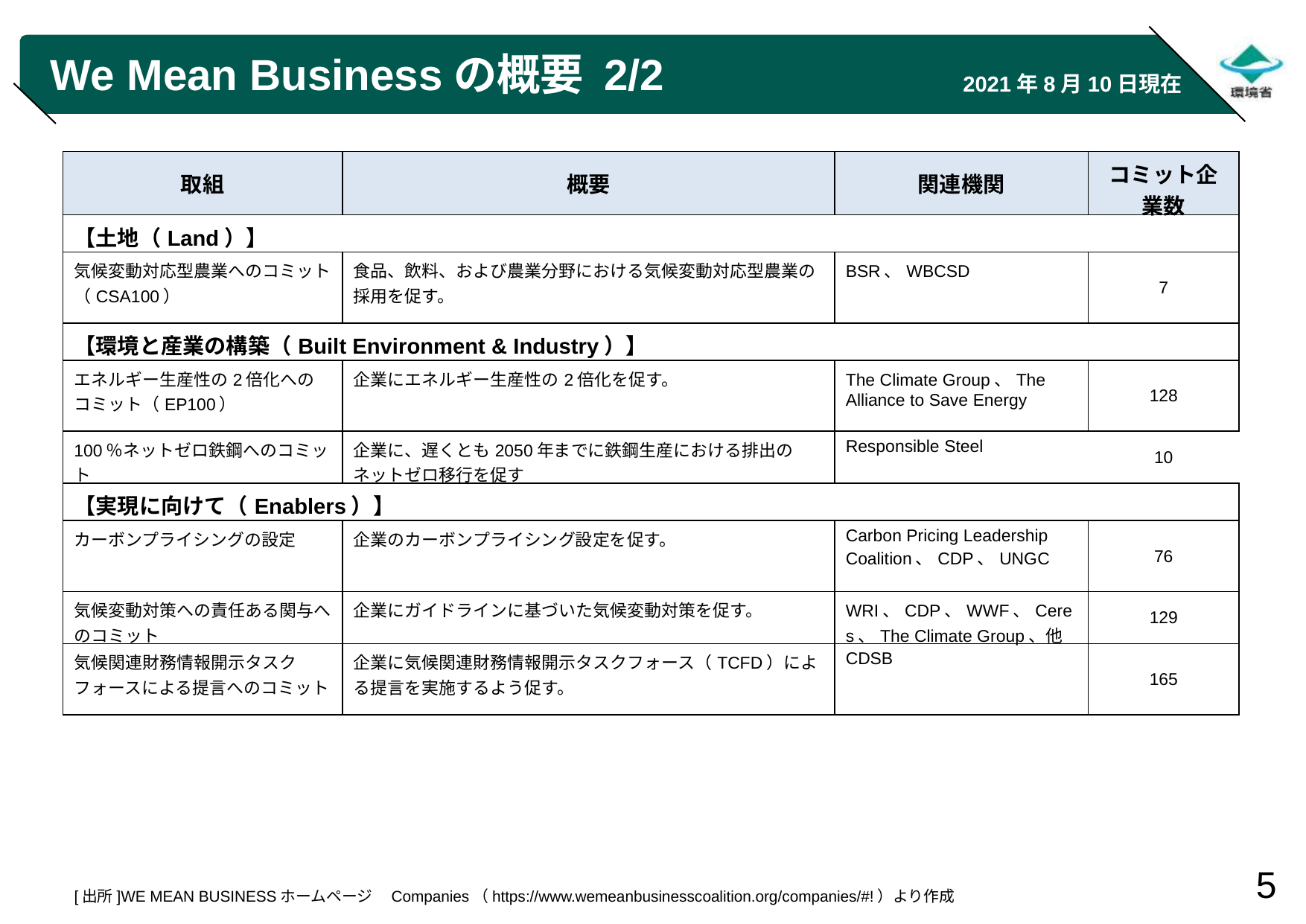

# We Mean Businessの概要 2/2
2021年8月10日現在
| 取組 | 概要 | 関連機関 | コミット企業数 |
| --- | --- | --- | --- |
| 【土地（Land）】 |  |  |  |
| 気候変動対応型農業へのコミット（CSA100） | 食品、飲料、および農業分野における気候変動対応型農業の採用を促す。 | BSR、WBCSD | 7 |
| 【環境と産業の構築（Built Environment & Industry）】 |  |  |  |
| エネルギー生産性の2倍化へのコミット（EP100） | 企業にエネルギー生産性の2倍化を促す。 | The Climate Group、The Alliance to Save Energy | 128 |
| 100％ネットゼロ鉄鋼へのコミット | 企業に、遅くとも2050年までに鉄鋼生産における排出のネットゼロ移行を促す | Responsible Steel | 10 |
| 【実現に向けて（Enablers）】 |  |  |  |
| カーボンプライシングの設定 | 企業のカーボンプライシング設定を促す。 | Carbon Pricing Leadership Coalition、CDP、UNGC | 76 |
| 気候変動対策への責任ある関与へのコミット | 企業にガイドラインに基づいた気候変動対策を促す。 | WRI、CDP、WWF、Ceres、The Climate Group、他 | 129 |
| 気候関連財務情報開示タスクフォースによる提言へのコミット | 企業に気候関連財務情報開示タスクフォース（TCFD）による提言を実施するよう促す。 | CDSB | 165 |
[出所]WE MEAN BUSINESSホームページ　Companies（https://www.wemeanbusinesscoalition.org/companies/#!）より作成